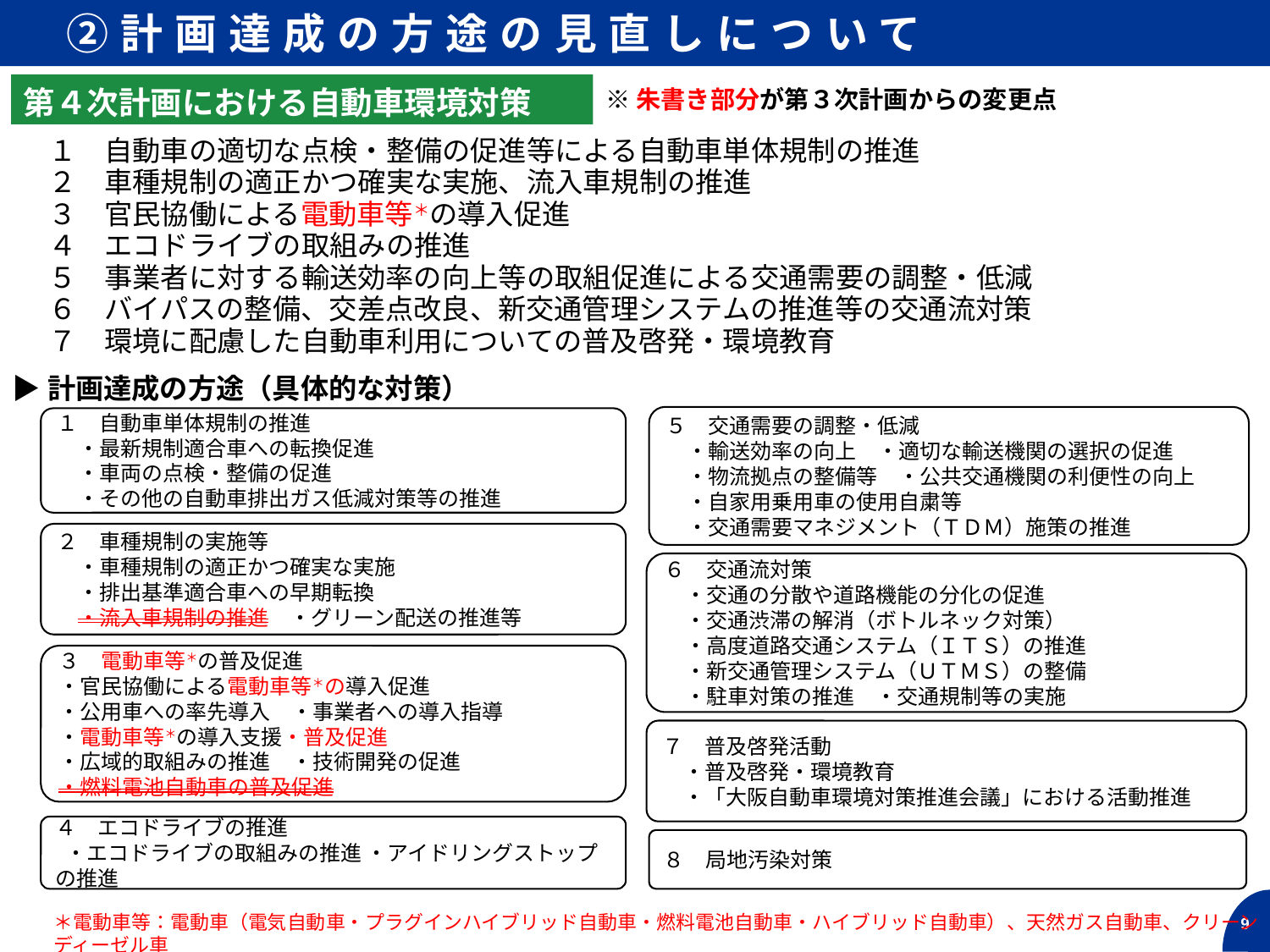

②計画達成の方途の見直しについて
※朱書き部分が第３次計画からの変更点
第４次計画における自動車環境対策
１　自動車の適切な点検・整備の促進等による自動車単体規制の推進
２　車種規制の適正かつ確実な実施、流入車規制の推進
３　官民協働による電動車等＊の導入促進
４　エコドライブの取組みの推進
５　事業者に対する輸送効率の向上等の取組促進による交通需要の調整・低減
６　バイパスの整備、交差点改良、新交通管理システムの推進等の交通流対策
７　環境に配慮した自動車利用についての普及啓発・環境教育

▶計画達成の方途（具体的な対策）
５　交通需要の調整・低減
　・輸送効率の向上　・適切な輸送機関の選択の促進
　・物流拠点の整備等　・公共交通機関の利便性の向上
　・自家用乗用車の使用自粛等
　・交通需要マネジメント（ＴＤＭ）施策の推進
１　自動車単体規制の推進
　・最新規制適合車への転換促進
　・車両の点検・整備の促進
　・その他の自動車排出ガス低減対策等の推進
２　車種規制の実施等
　・車種規制の適正かつ確実な実施
　・排出基準適合車への早期転換
　・流入車規制の推進　・グリーン配送の推進等
６　交通流対策
　・交通の分散や道路機能の分化の促進
　・交通渋滞の解消（ボトルネック対策）
　・高度道路交通システム（ＩＴＳ）の推進
　・新交通管理システム（ＵＴＭＳ）の整備
　・駐車対策の推進　・交通規制等の実施
３　電動車等＊の普及促進
・官民協働による電動車等＊の導入促進
・公用車への率先導入　・事業者への導入指導
・電動車等＊の導入支援・普及促進
・広域的取組みの推進　・技術開発の促進
・燃料電池自動車の普及促進
７　普及啓発活動
　・普及啓発・環境教育
　・「大阪自動車環境対策推進会議」における活動推進
４　エコドライブの推進
 ・エコドライブの取組みの推進 ・アイドリングストップの推進
８　局地汚染対策
＊電動車等：電動車（電気自動車・プラグインハイブリッド自動車・燃料電池自動車・ハイブリッド自動車）、天然ガス自動車、クリーンディーゼル車